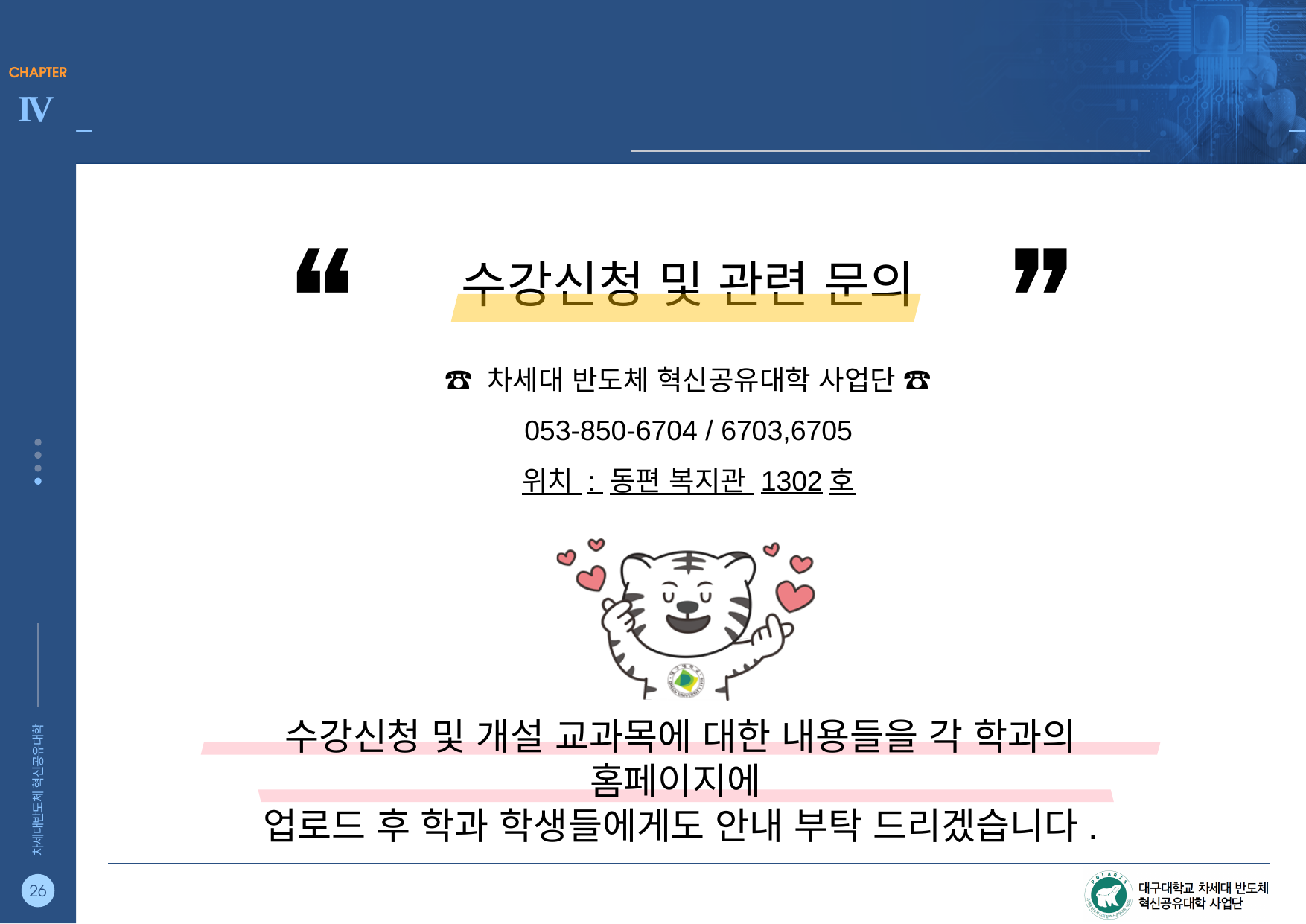

맺음말
“
”
수강신청 및 관련 문의

☎ 차세대 반도체 혁신공유대학 사업단 ☎
053-850-6704 / 6703,6705
위치 : 동편 복지관 1302호

수강신청 및 개설 교과목에 대한 내용들을 각 학과의 홈페이지에
업로드 후 학과 학생들에게도 안내 부탁 드리겠습니다.